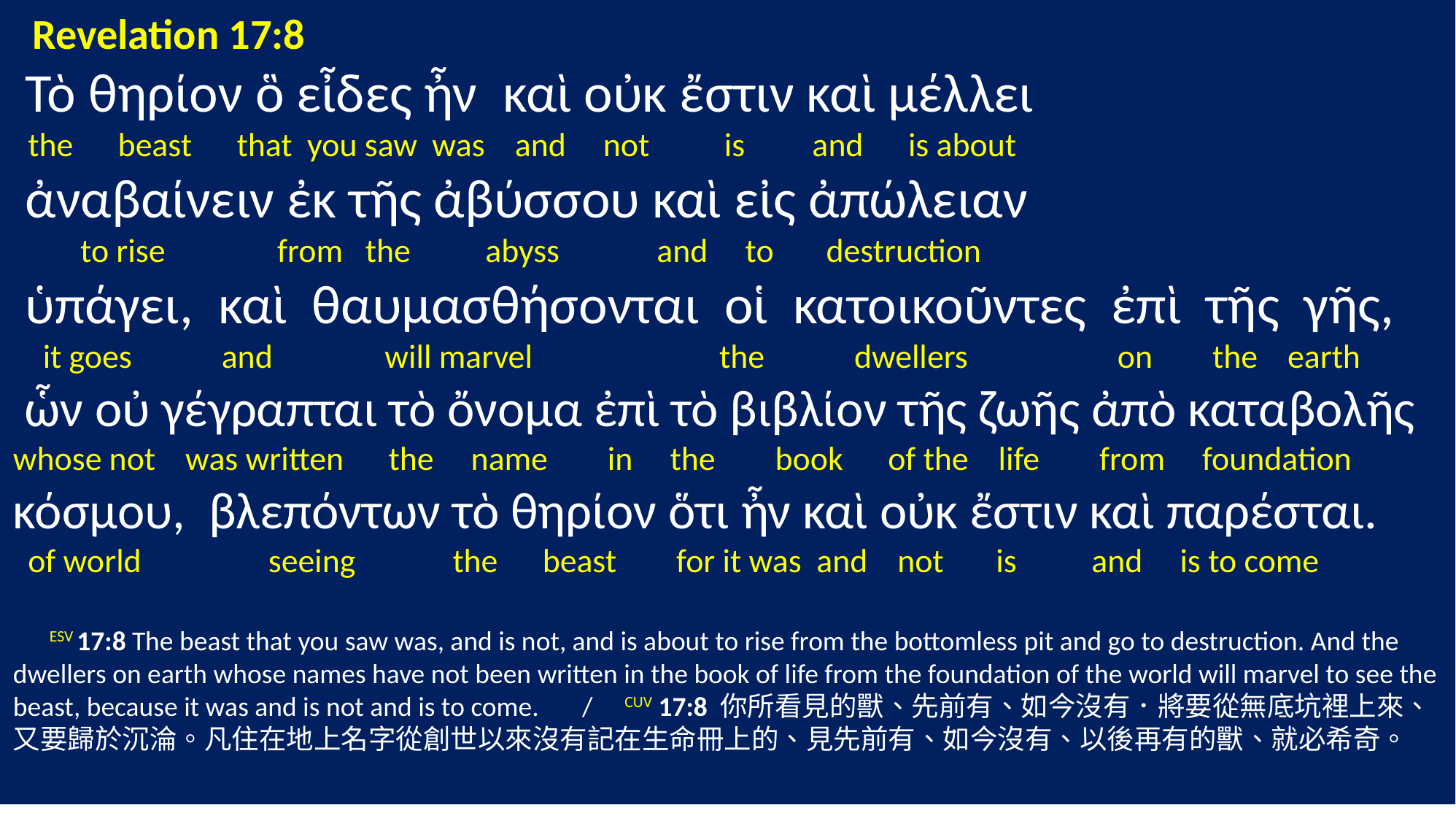

Revelation 17:8
 Τὸ θηρίον ὃ εἶδες ἦν  καὶ οὐκ ἔστιν καὶ μέλλει
  the      beast      that  you saw  was    and     not          is         and      is about
 ἀναβαίνειν ἐκ τῆς ἀβύσσου καὶ εἰς ἀπώλειαν
         to rise               from   the          abyss             and     to       destruction
 ὑπάγει,  καὶ  θαυμασθήσονται  οἱ  κατοικοῦντες  ἐπὶ  τῆς  γῆς,
    it goes            and               will marvel                         the            dwellers                    on        the    earth
 ὧν οὐ γέγραπται τὸ ὄνομα ἐπὶ τὸ βιβλίον τῆς ζωῆς ἀπὸ καταβολῆς
whose not    was written      the     name        in     the        book      of the    life        from     foundation
κόσμου,  βλεπόντων τὸ θηρίον ὅτι ἦν καὶ οὐκ ἔστιν καὶ παρέσται.
  of world                 seeing             the      beast        for it was  and    not       is          and     is to come

          ESV 17:8 The beast that you saw was, and is not, and is about to rise from the bottomless pit and go to destruction. And the dwellers on earth whose names have not been written in the book of life from the foundation of the world will marvel to see the beast, because it was and is not and is to come.       /     CUV 17:8 你所看見的獸、先前有、如今沒有．將要從無底坑裡上來、又要歸於沉淪。凡住在地上名字從創世以來沒有記在生命冊上的、見先前有、如今沒有、以後再有的獸、就必希奇。